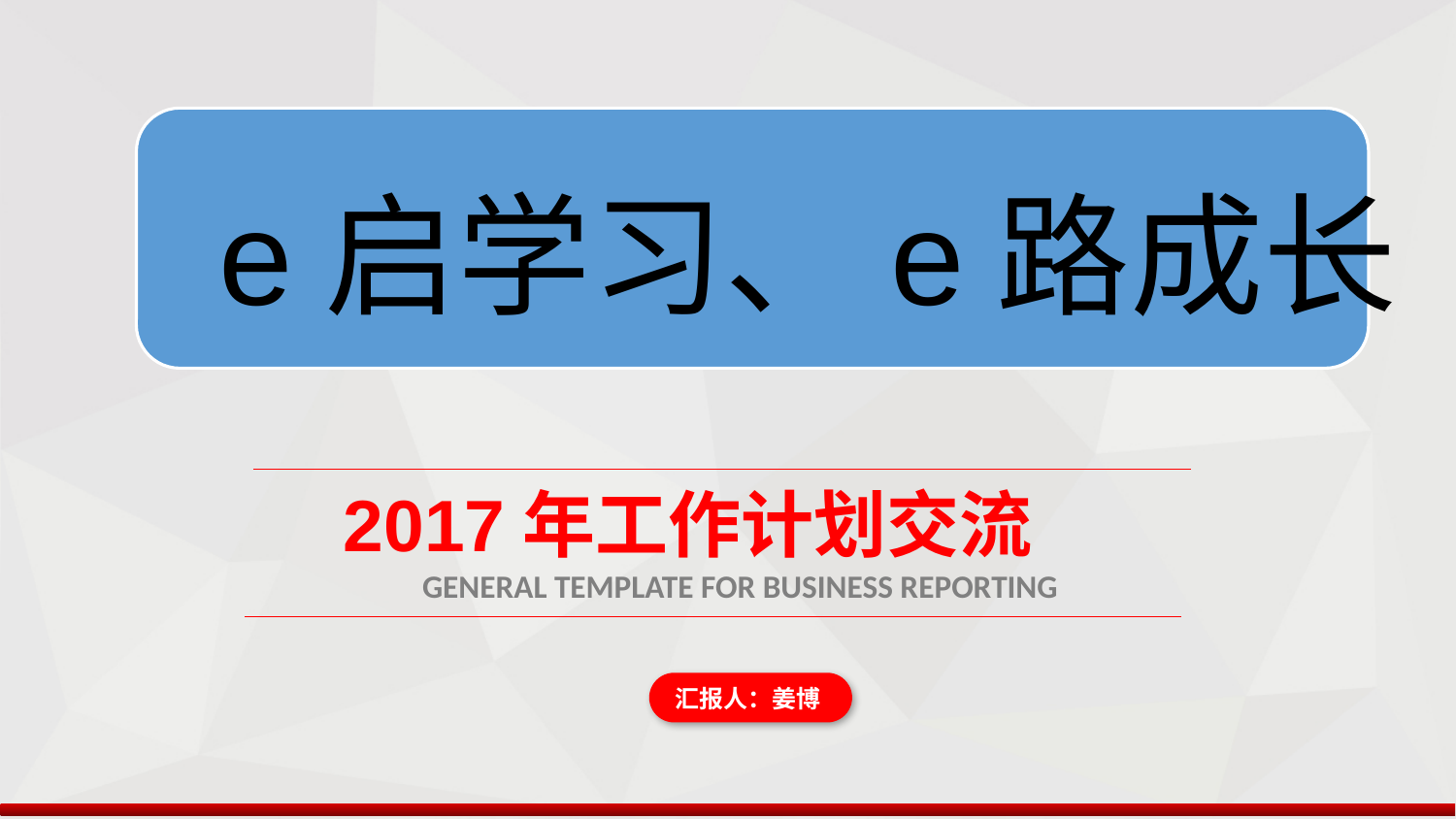

e启学习、e路成长
2017年工作计划交流
GENERAL TEMPLATE FOR BUSINESS REPORTING

汇报人：姜博